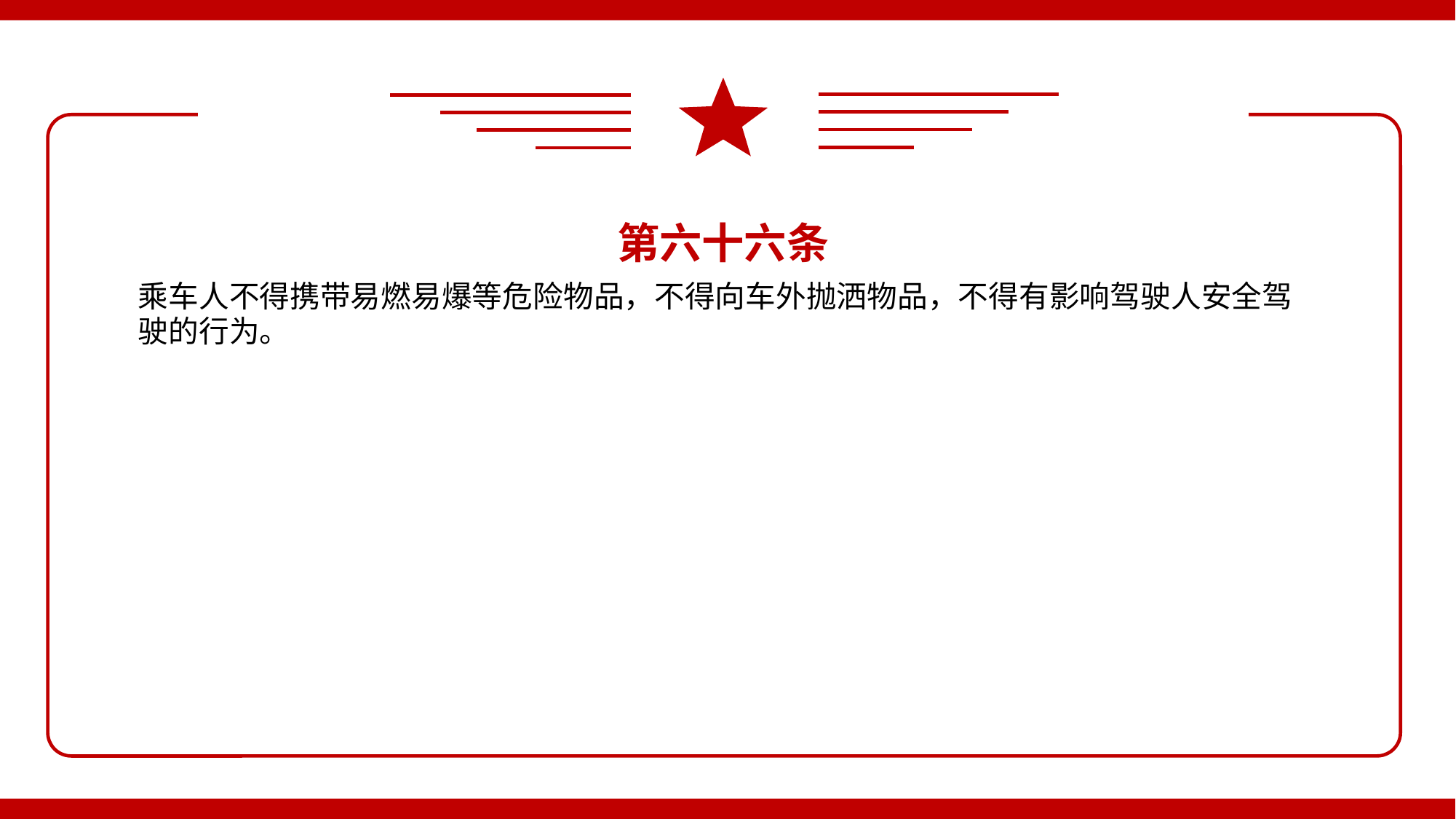

第六十六条
乘车人不得携带易燃易爆等危险物品，不得向车外抛洒物品，不得有影响驾驶人安全驾驶的行为。